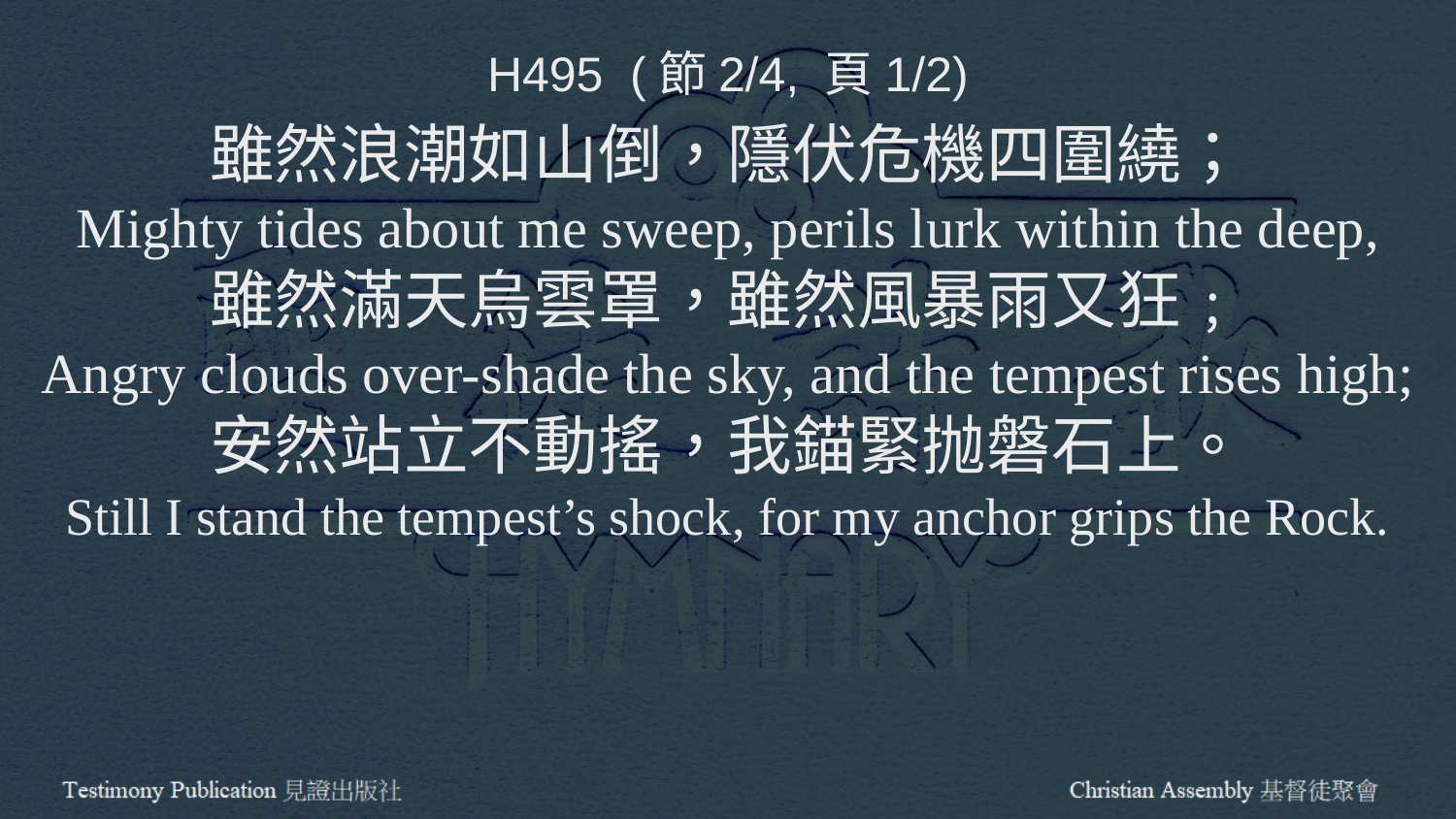

H495  (節2/4, 頁1/2)
雖然浪潮如山倒，隱伏危機四圍繞；
Mighty tides about me sweep, perils lurk within the deep,
雖然滿天烏雲罩，雖然風暴雨又狂﹔
Angry clouds over-shade the sky, and the tempest rises high;
安然站立不動搖，我錨緊抛磐石上。
Still I stand the tempest’s shock, for my anchor grips the Rock.